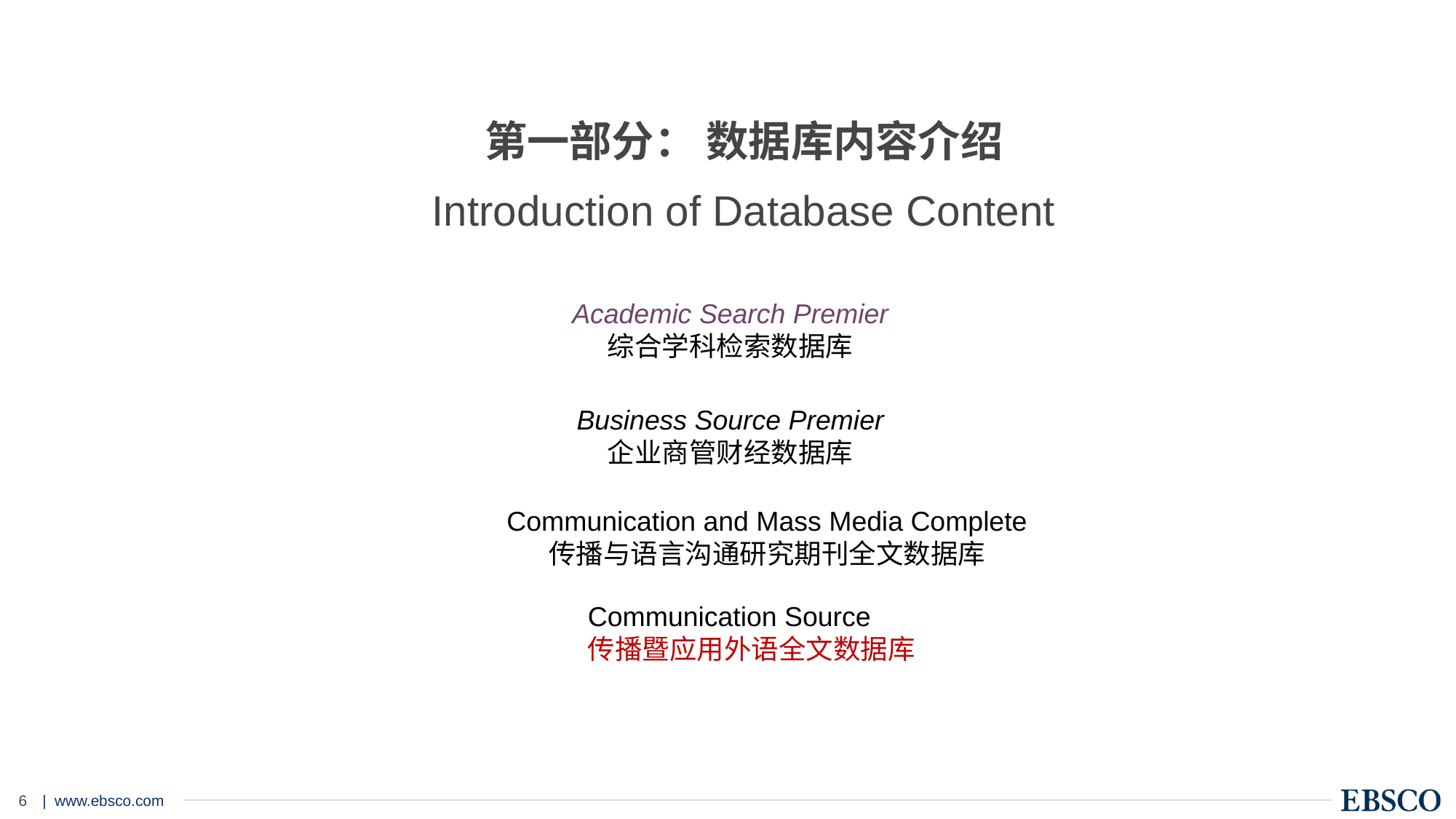

第一部分： 数据库内容介绍
Introduction of Database Content

Academic Search Premier
综合学科检索数据库
Business Source Premier
企业商管财经数据库

Communication and Mass Media Complete
传播与语言沟通研究期刊全文数据库
Communication Source
传播暨应用外语全文数据库